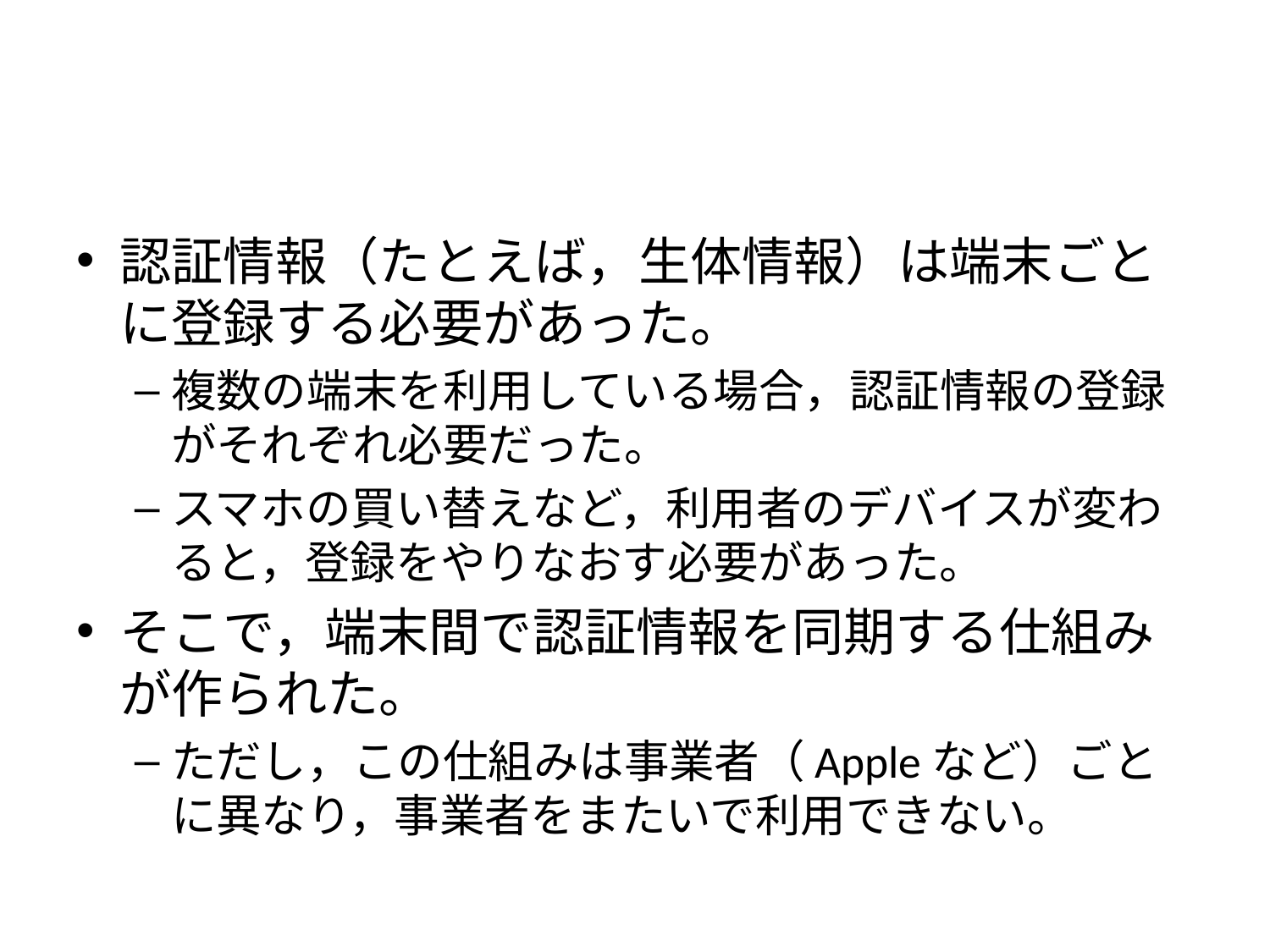

#
認証情報（たとえば，生体情報）は端末ごとに登録する必要があった。
複数の端末を利用している場合，認証情報の登録がそれぞれ必要だった。
スマホの買い替えなど，利用者のデバイスが変わると，登録をやりなおす必要があった。
そこで，端末間で認証情報を同期する仕組みが作られた。
ただし，この仕組みは事業者（Appleなど）ごとに異なり，事業者をまたいで利用できない。